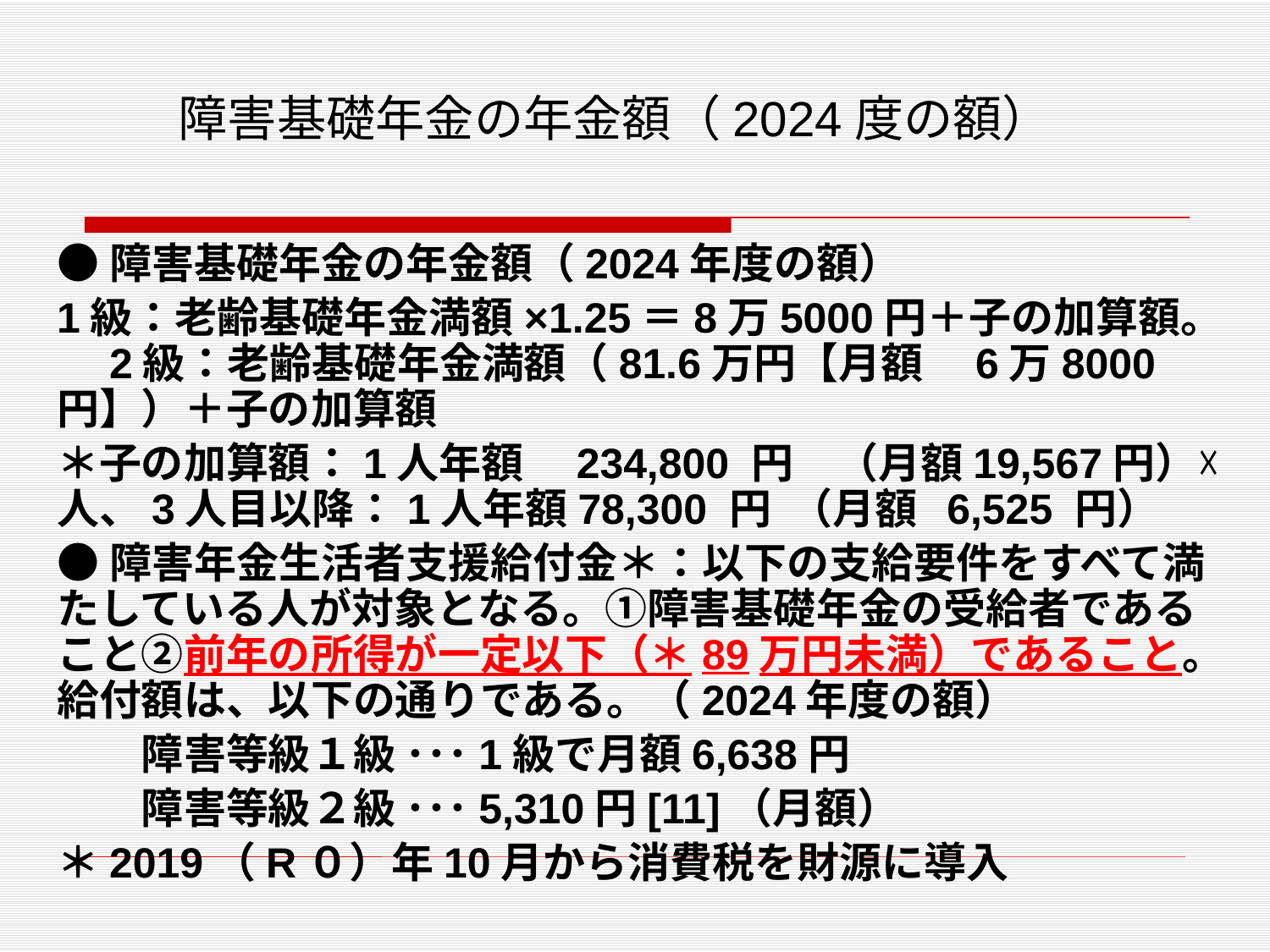

# 障害基礎年金の年金額（2024度の額）
●障害基礎年金の年金額（2024年度の額）
1級：老齢基礎年金満額×1.25＝8万5000円＋子の加算額。　2級：老齢基礎年金満額（81.6万円【月額　6万8000円】）＋子の加算額
＊子の加算額：1人年額　234,800 円　（月額19,567円）☓人、3人目以降：1人年額78,300 円  （月額  6,525 円）
●障害年金生活者支援給付金＊：以下の支給要件をすべて満たしている人が対象となる。①障害基礎年金の受給者であること②前年の所得が一定以下（＊89万円未満）であること。給付額は、以下の通りである。（2024年度の額）
　　障害等級１級 ･･･1級で月額6,638円
　　障害等級２級 ･･･5,310円[11]（月額）
＊2019（R０）年10月から消費税を財源に導入